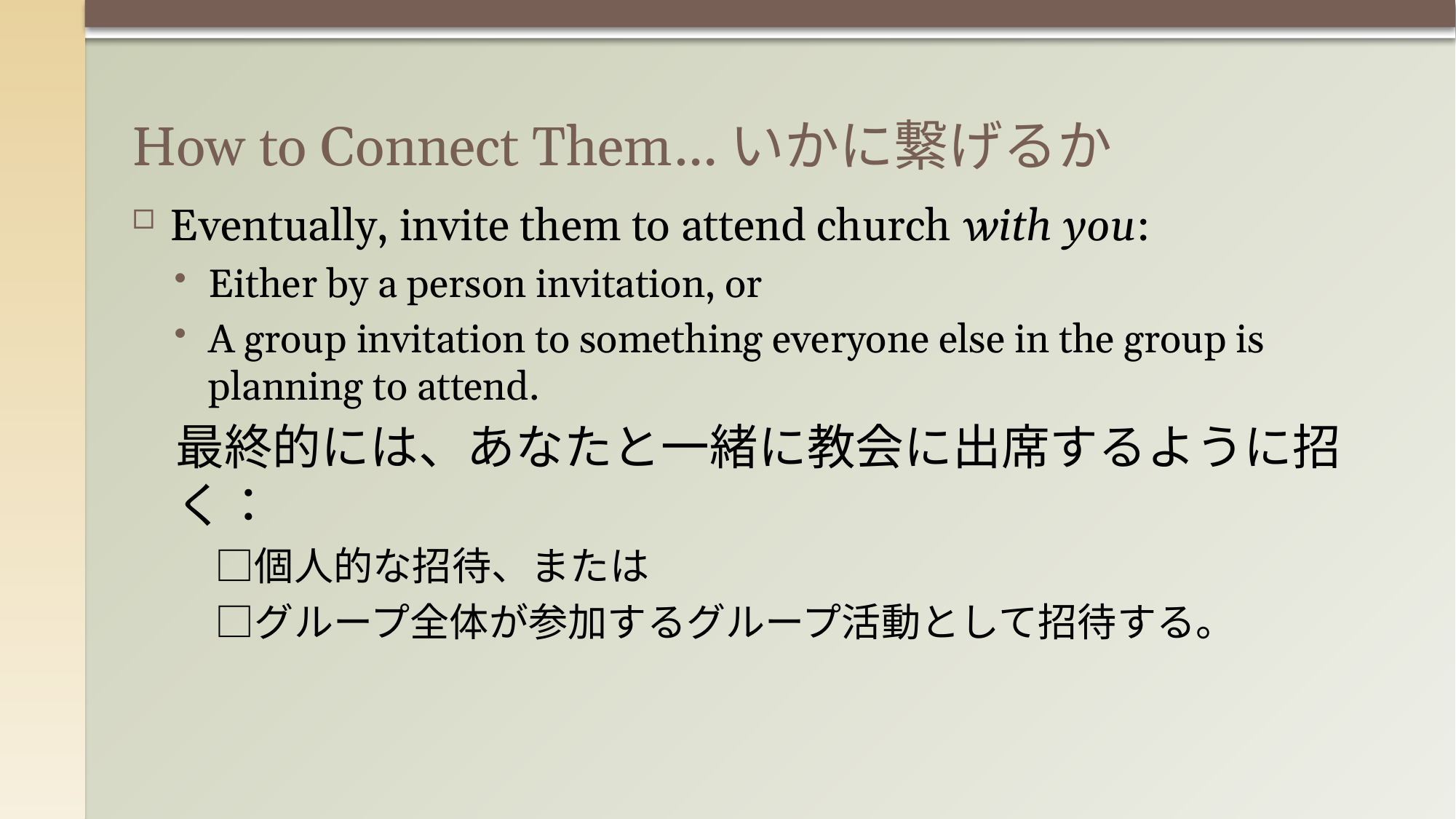

# How to Connect Them…いかに繋げるか
Eventually, invite them to attend church with you:
Either by a person invitation, or
A group invitation to something everyone else in the group is planning to attend.
最終的には、あなたと一緒に教会に出席するように招く：
　□個人的な招待、または
　□グループ全体が参加するグループ活動として招待する。